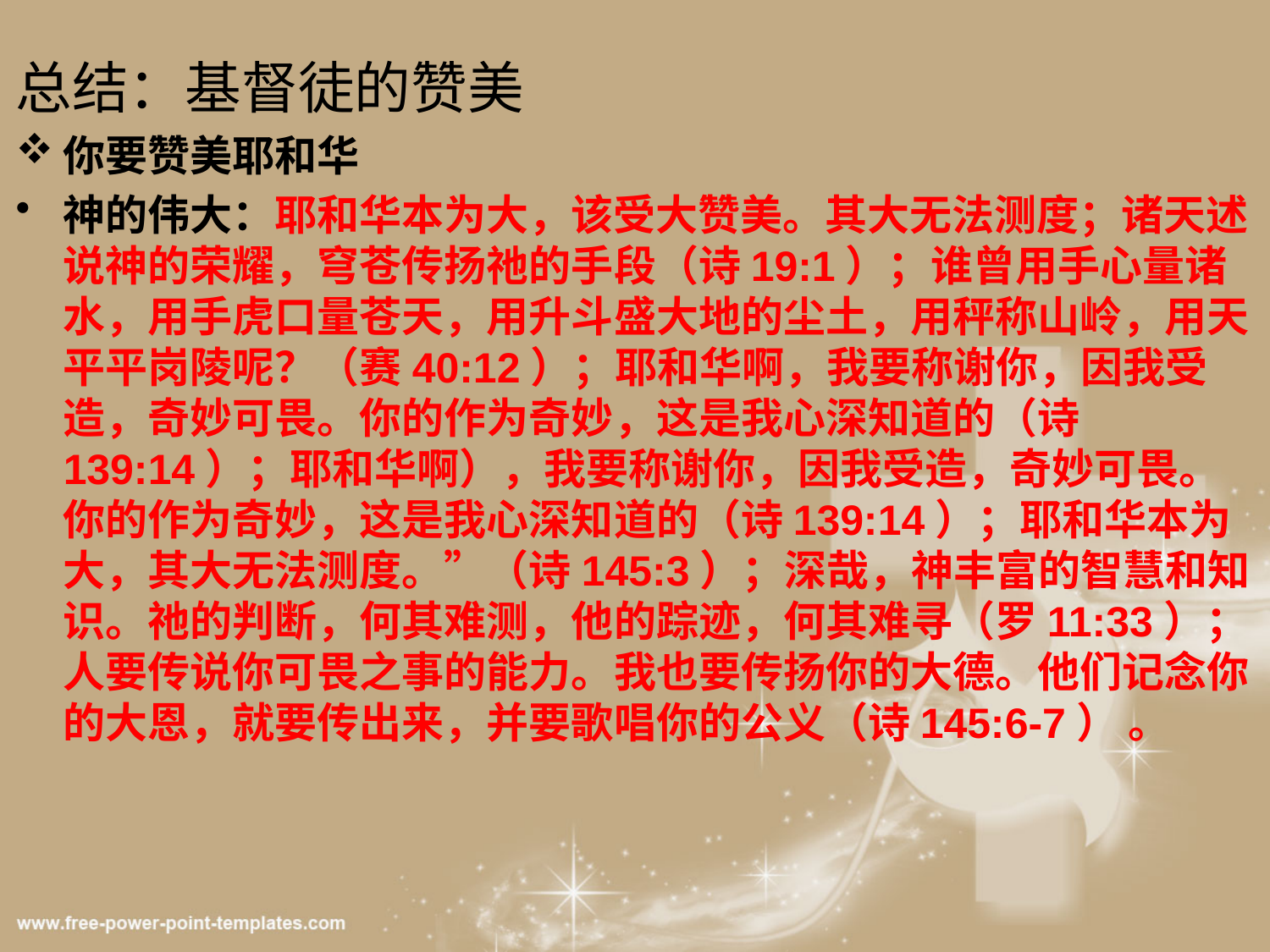

总结：基督徒的赞美
你要赞美耶和华
神的伟大：耶和华本为大，该受大赞美。其大无法测度；诸天述说神的荣耀，穹苍传扬祂的手段（诗19:1）；谁曾用手心量诸水，用手虎口量苍天，用升斗盛大地的尘土，用秤称山岭，用天平平岗陵呢？（赛40:12）；耶和华啊，我要称谢你，因我受造，奇妙可畏。你的作为奇妙，这是我心深知道的（诗139:14）；耶和华啊），我要称谢你，因我受造，奇妙可畏。你的作为奇妙，这是我心深知道的（诗139:14）；耶和华本为大，其大无法测度。”（诗145:3）；深哉，神丰富的智慧和知识。祂的判断，何其难测，他的踪迹，何其难寻（罗11:33）；人要传说你可畏之事的能力。我也要传扬你的大德。他们记念你的大恩，就要传出来，并要歌唱你的公义（诗145:6-7） 。